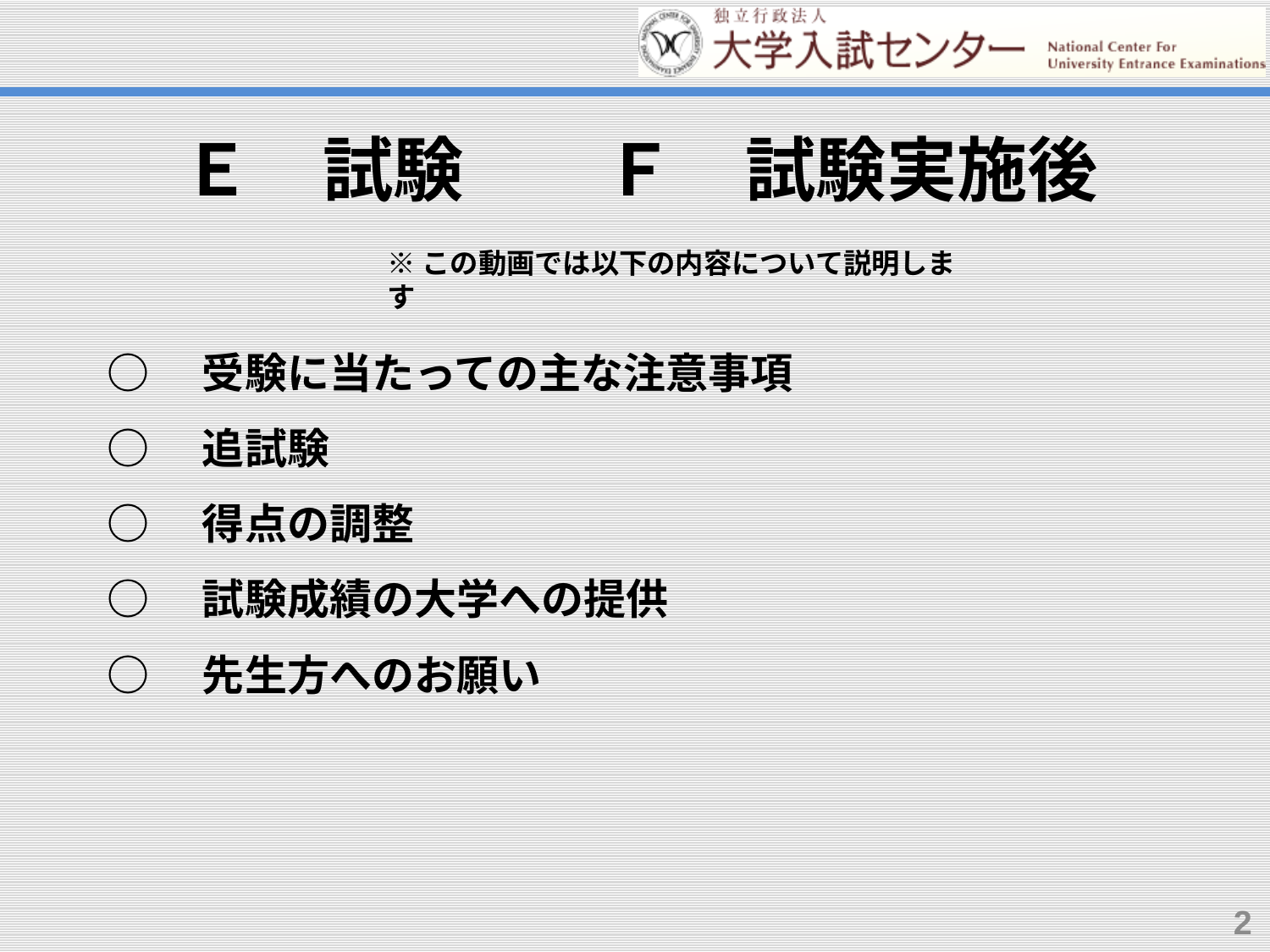

Ｅ　試験　　Ｆ　試験実施後

※この動画では以下の内容について説明します
○　受験に当たっての主な注意事項
○　追試験
○　得点の調整
○　試験成績の大学への提供
○　先生方へのお願い
2